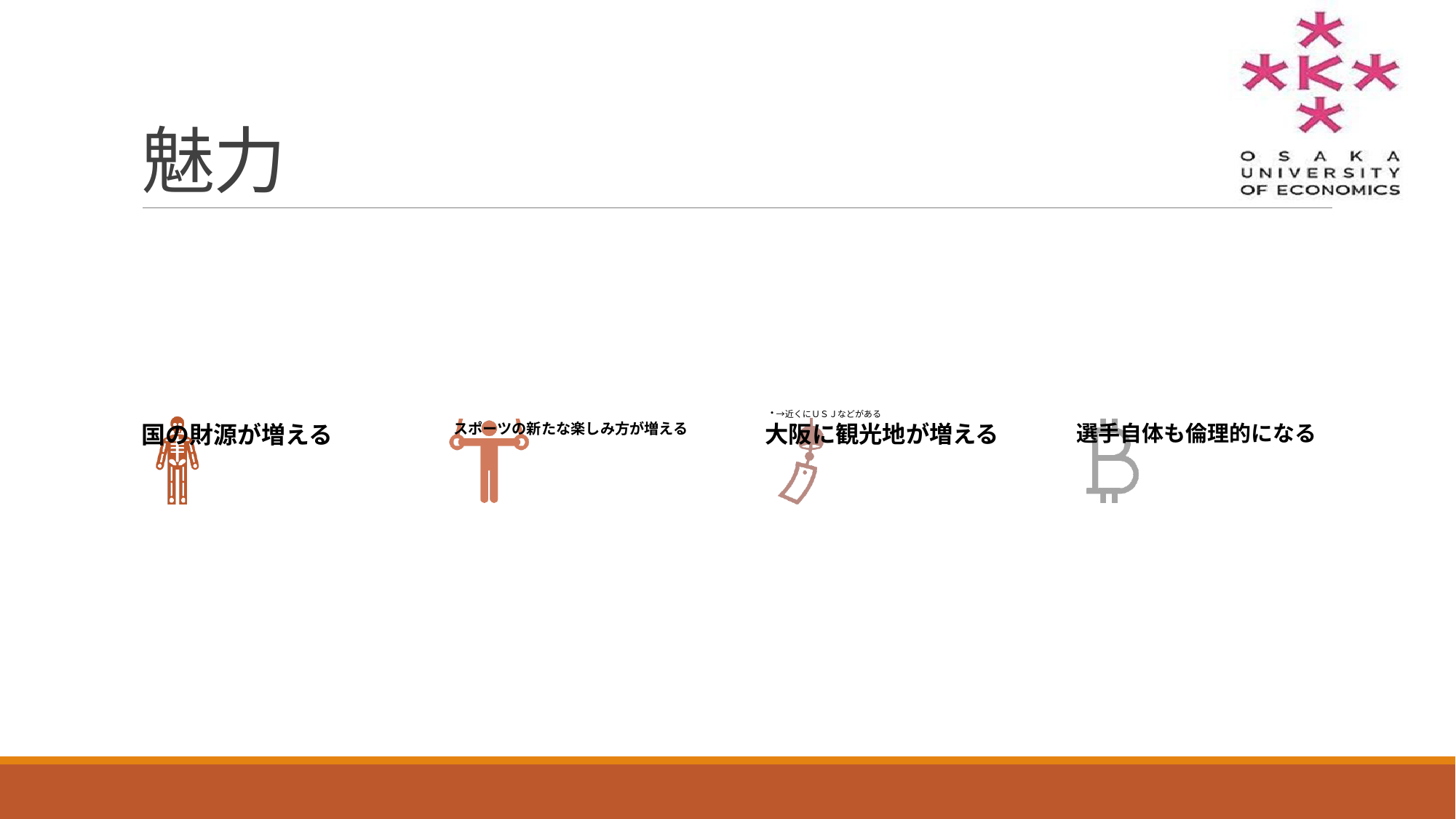

# 魅力
国の財源が増える
スポーツの新たな楽しみ方が増える
大阪に観光地が増える
→近くにＵＳＪなどがある
選手自体も倫理的になる